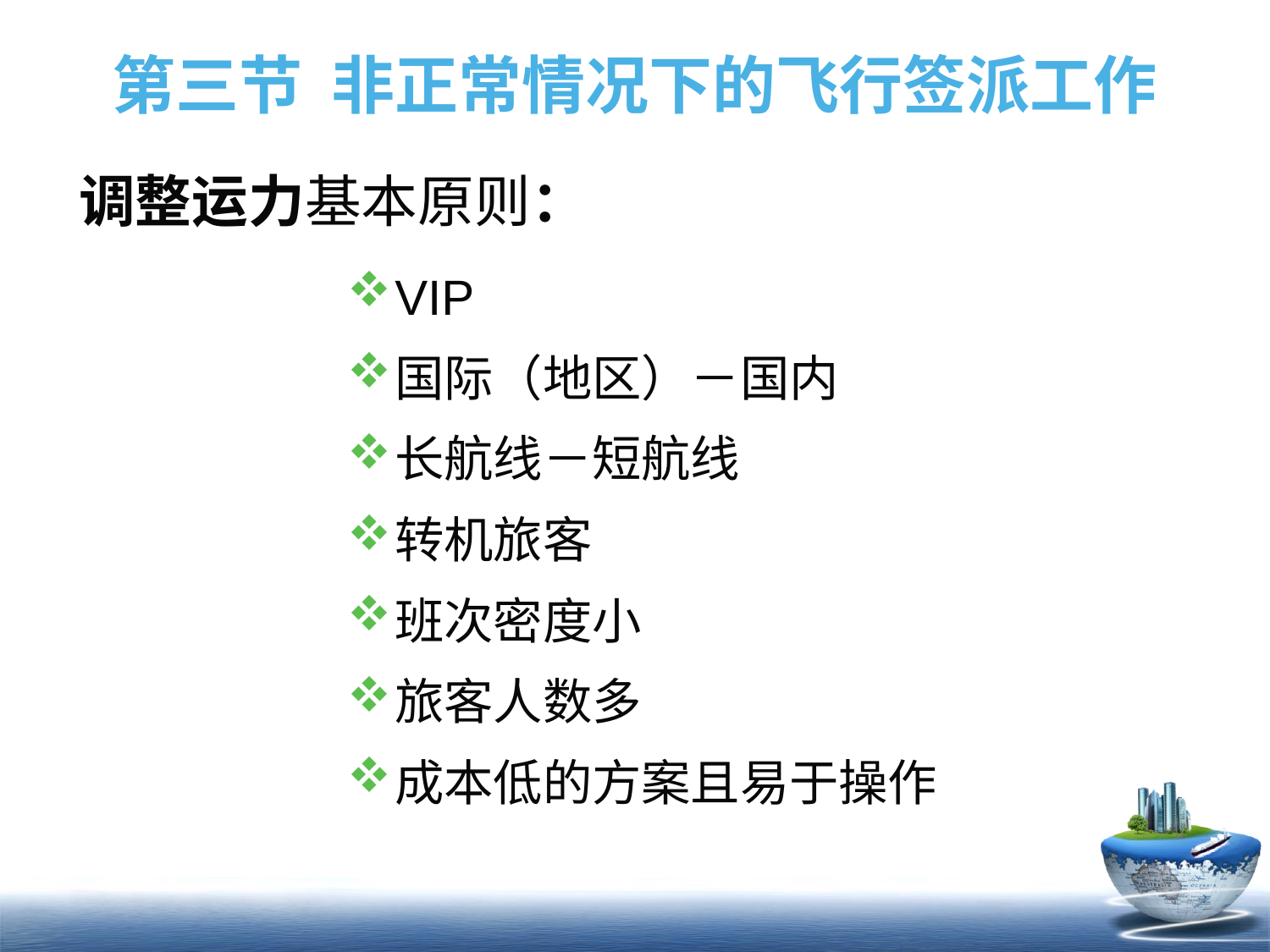

# 第三节  非正常情况下的飞行签派工作
调整运力基本原则：
VIP
国际（地区）－国内
长航线－短航线
转机旅客
班次密度小
旅客人数多
成本低的方案且易于操作